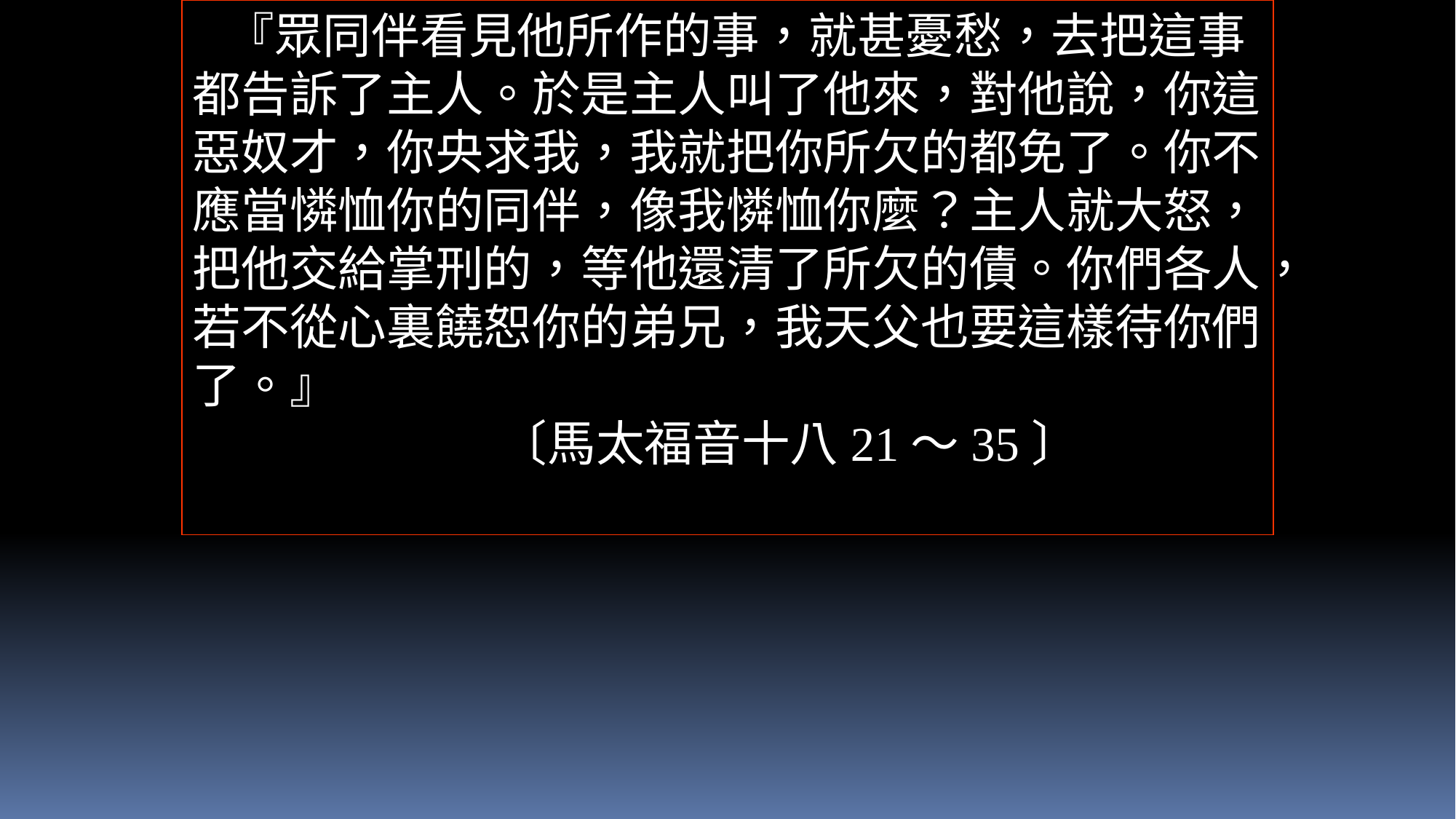

『眾同伴看見他所作的事，就甚憂愁，去把這事都告訴了主人。於是主人叫了他來，對他說，你這惡奴才，你央求我，我就把你所欠的都免了。你不應當憐恤你的同伴，像我憐恤你麼？主人就大怒，把他交給掌刑的，等他還清了所欠的債。你們各人，若不從心裏饒恕你的弟兄，我天父也要這樣待你們了。』
                           〔馬太福音十八21～35〕